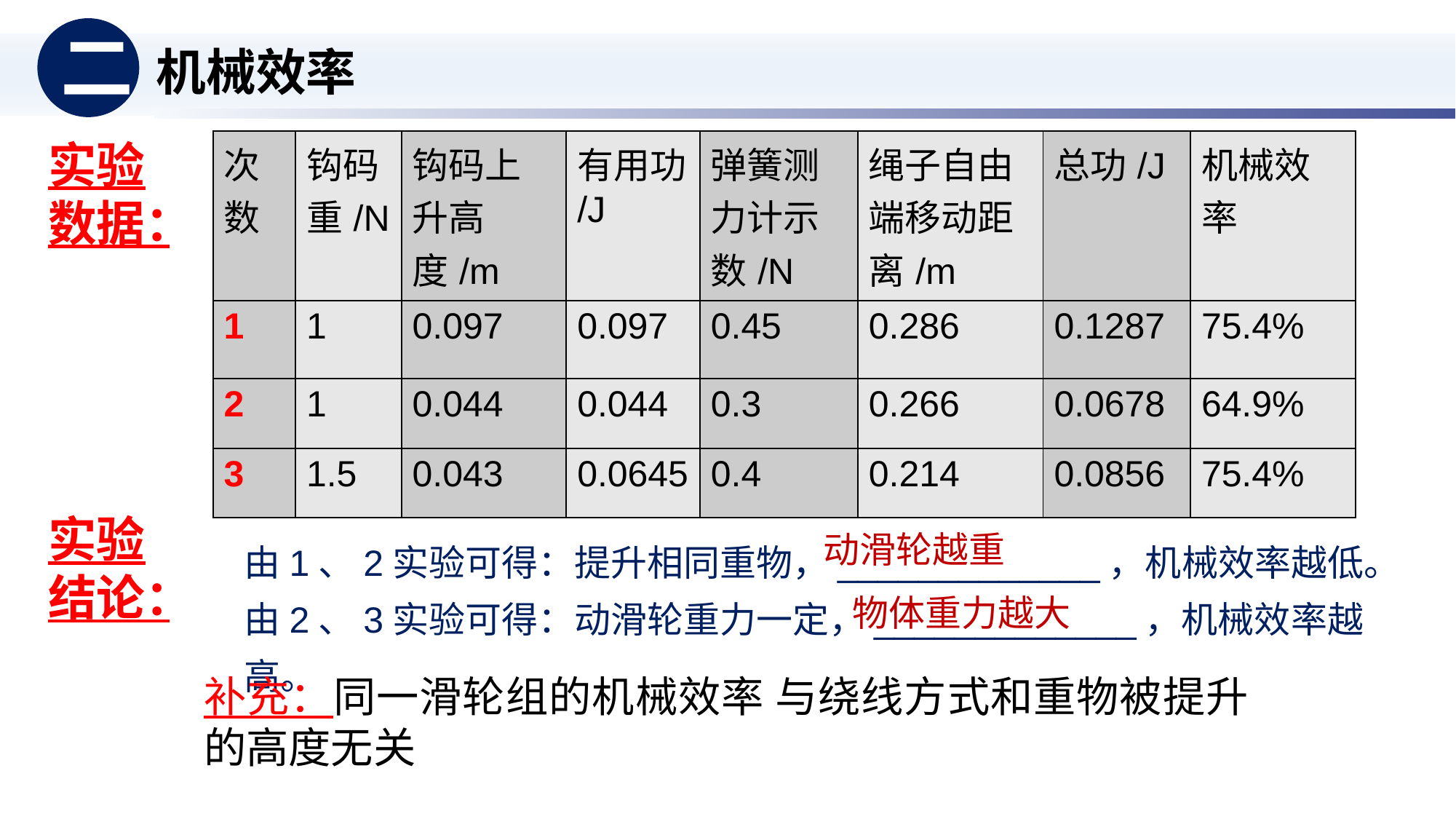

二

机械效率

实验数据：
| 次数 | 钩码重/N | 钩码上升高度/m | 有用功/J | 弹簧测力计示数/N | 绳子自由端移动距离/m | 总功/J | 机械效率 |
| --- | --- | --- | --- | --- | --- | --- | --- |
| 1 | 1 | 0.097 | 0.097 | 0.45 | 0.286 | 0.1287 | 75.4% |
| 2 | 1 | 0.044 | 0.044 | 0.3 | 0.266 | 0.0678 | 64.9% |
| 3 | 1.5 | 0.043 | 0.0645 | 0.4 | 0.214 | 0.0856 | 75.4% |
实验结论：
由1、2实验可得：提升相同重物，_____________，机械效率越低。
由2、3实验可得：动滑轮重力一定，_____________，机械效率越高。
动滑轮越重
物体重力越大
补充：同一滑轮组的机械效率 与绕线方式和重物被提升的高度无关